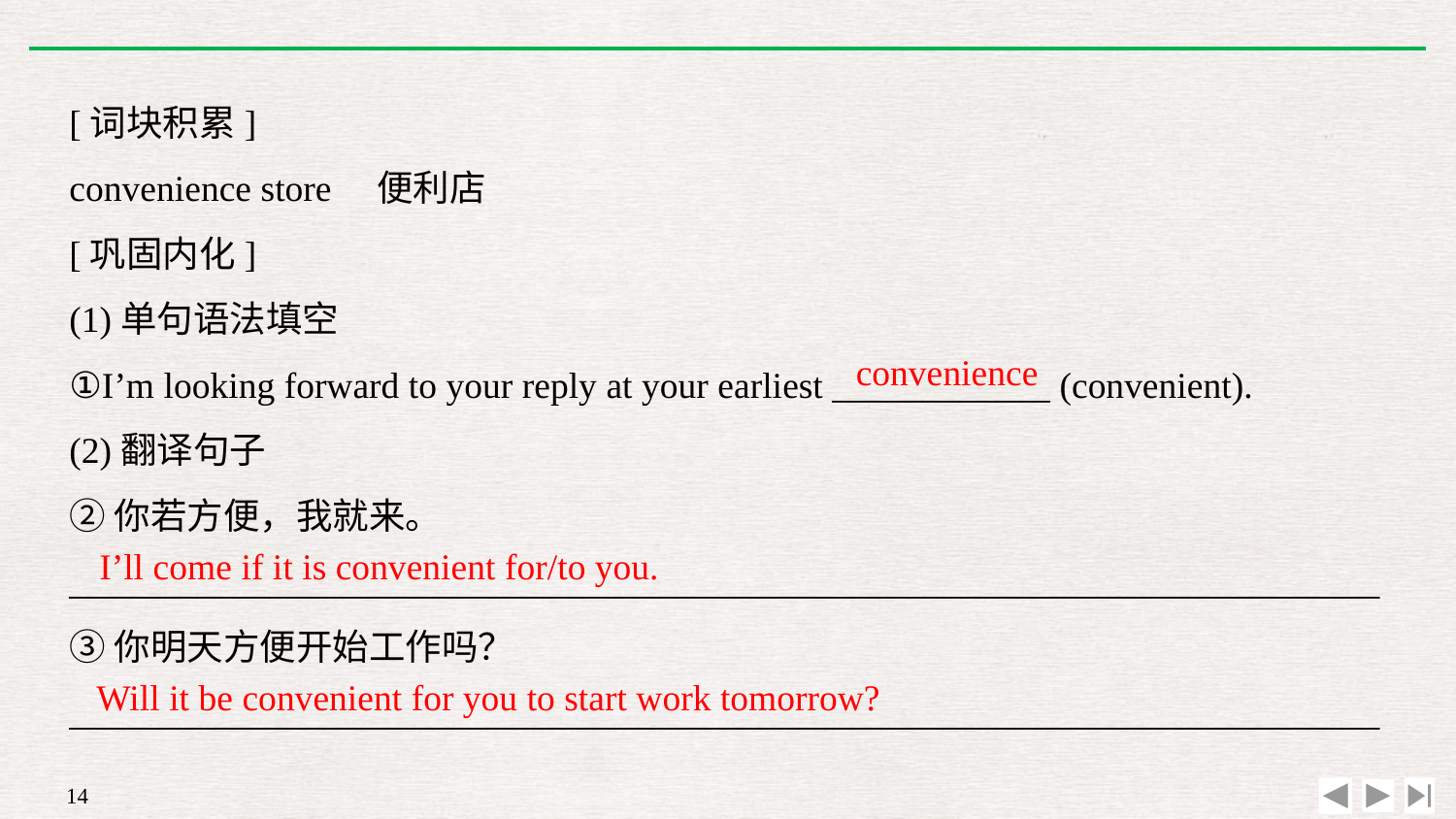

[词块积累]
convenience store　便利店
[巩固内化]
(1)单句语法填空
①I’m looking forward to your reply at your earliest ____________ (convenient).
(2)翻译句子
②你若方便，我就来。
________________________________________________________________________
③你明天方便开始工作吗？
________________________________________________________________________
convenience
I’ll come if it is convenient for/to you.
Will it be convenient for you to start work tomorrow?